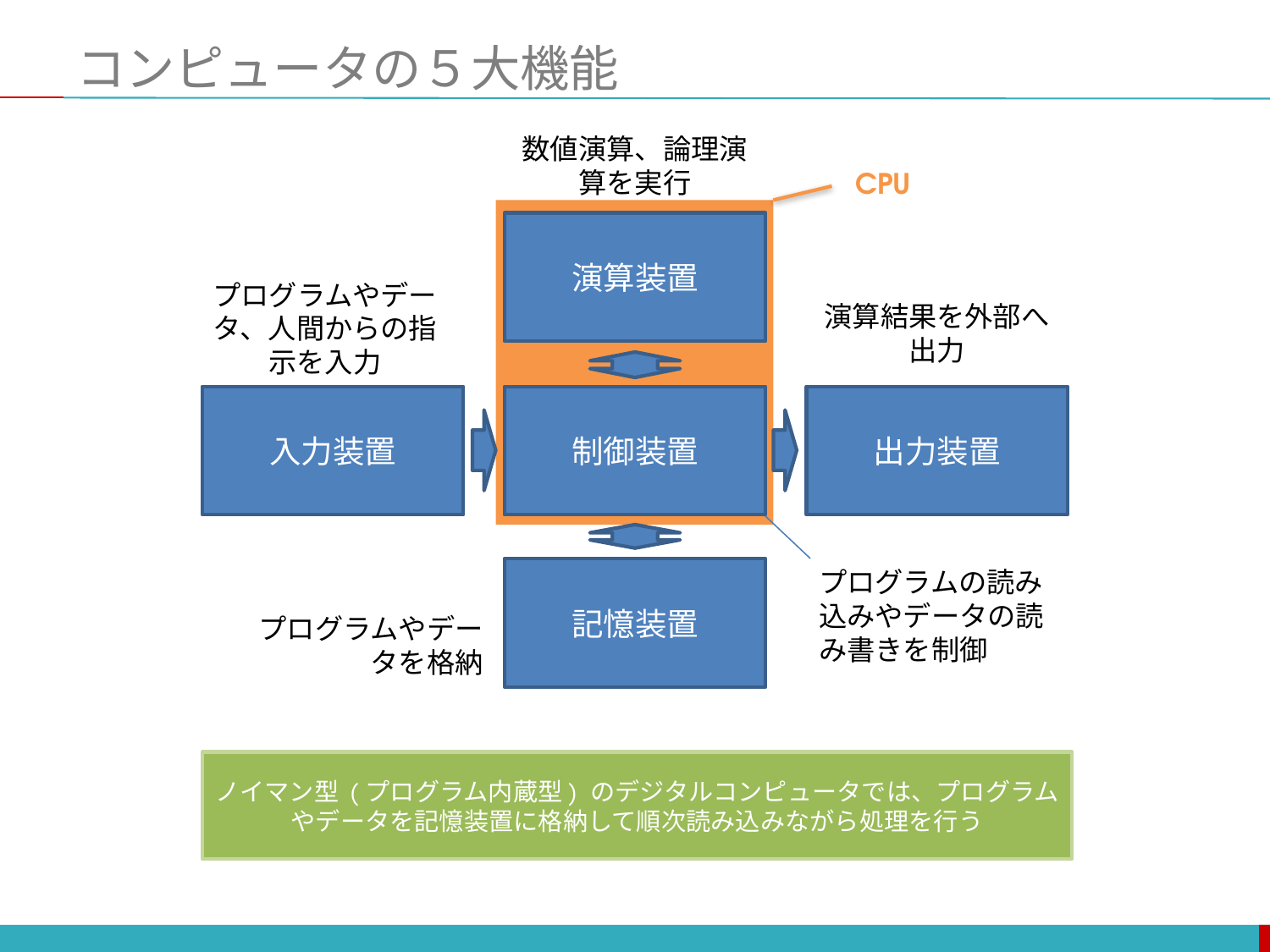

# コンピュータの５大機能
数値演算、論理演算を実行
CPU

演算装置
プログラムやデータ、人間からの指示を入力
演算結果を外部へ出力

出力装置
入力装置
制御装置

記憶装置
プログラムの読み込みやデータの読み書きを制御
プログラムやデータを格納
ノイマン型 (プログラム内蔵型) のデジタルコンピュータでは、プログラムやデータを記憶装置に格納して順次読み込みながら処理を行う